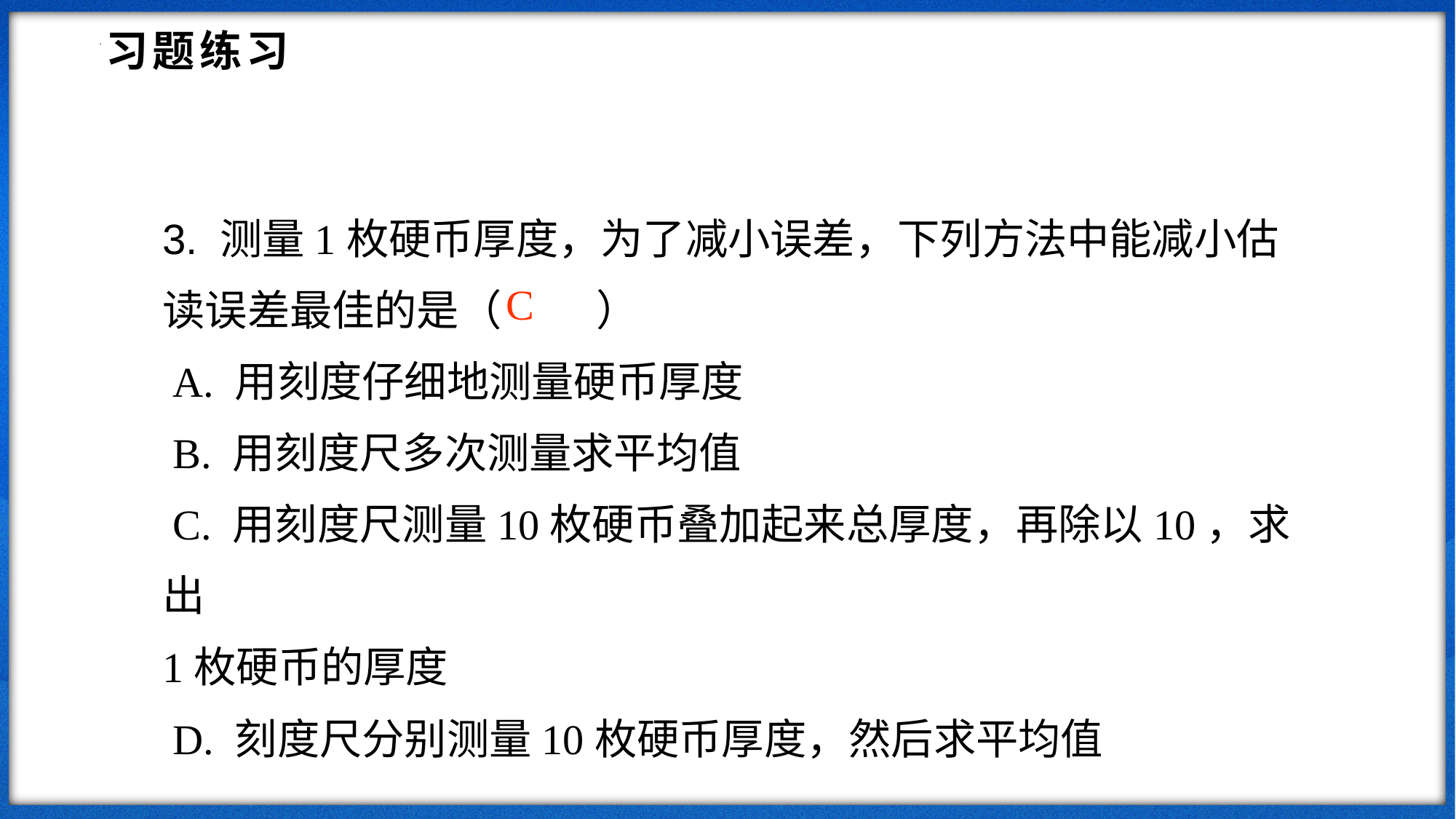

习题练习
3. 测量1枚硬币厚度，为了减小误差，下列方法中能减小估读误差最佳的是（          ）
 A. 用刻度仔细地测量硬币厚度
 B. 用刻度尺多次测量求平均值
 C. 用刻度尺测量10枚硬币叠加起来总厚度，再除以10，求出
1枚硬币的厚度
 D. 刻度尺分别测量10枚硬币厚度，然后求平均值
C